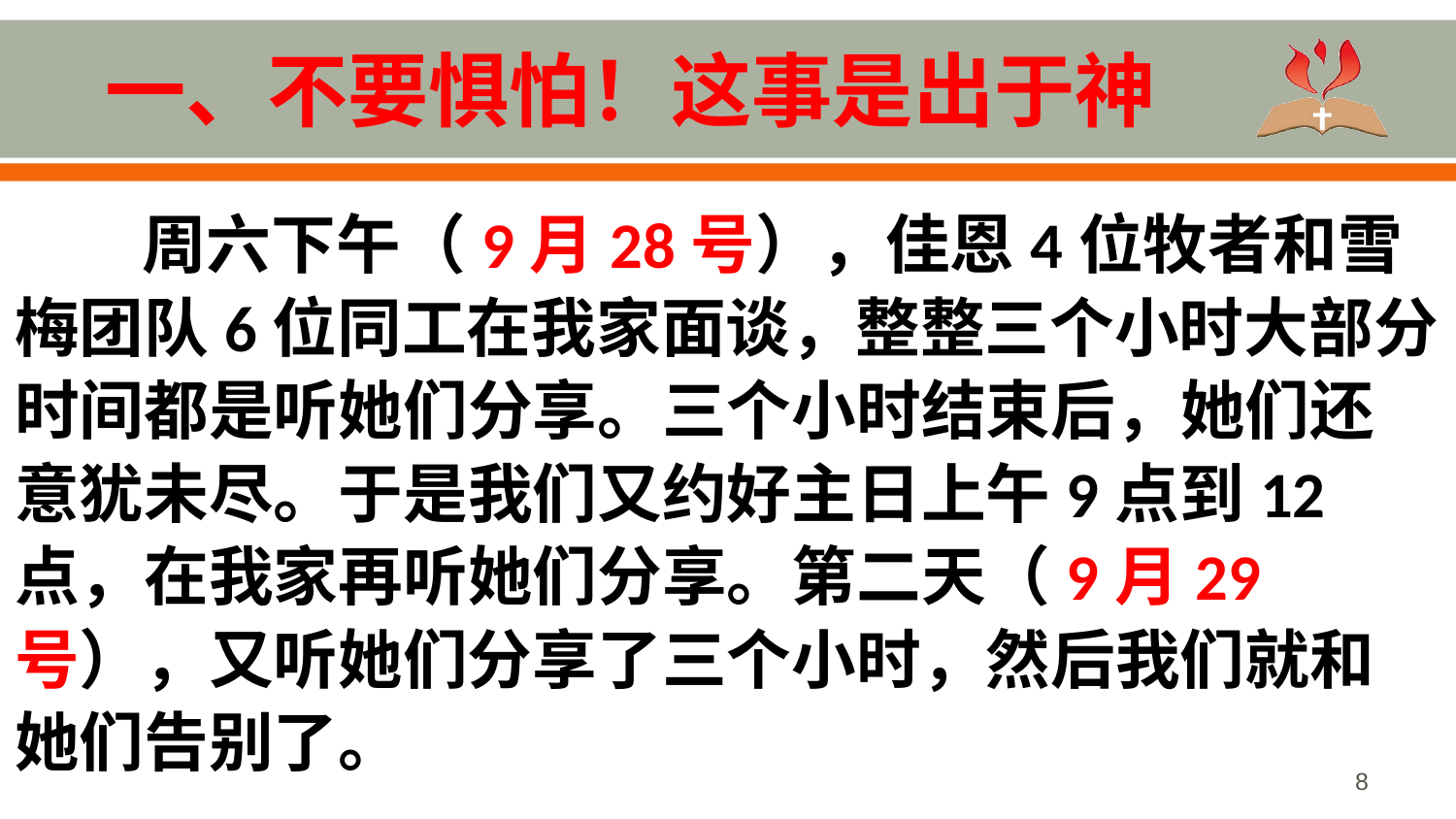

# 一、不要惧怕！这事是出于神
周六下午（9月28号），佳恩4位牧者和雪梅团队6位同工在我家面谈，整整三个小时大部分时间都是听她们分享。三个小时结束后，她们还意犹未尽。于是我们又约好主日上午9点到12点，在我家再听她们分享。第二天（9月29号），又听她们分享了三个小时，然后我们就和她们告别了。

8